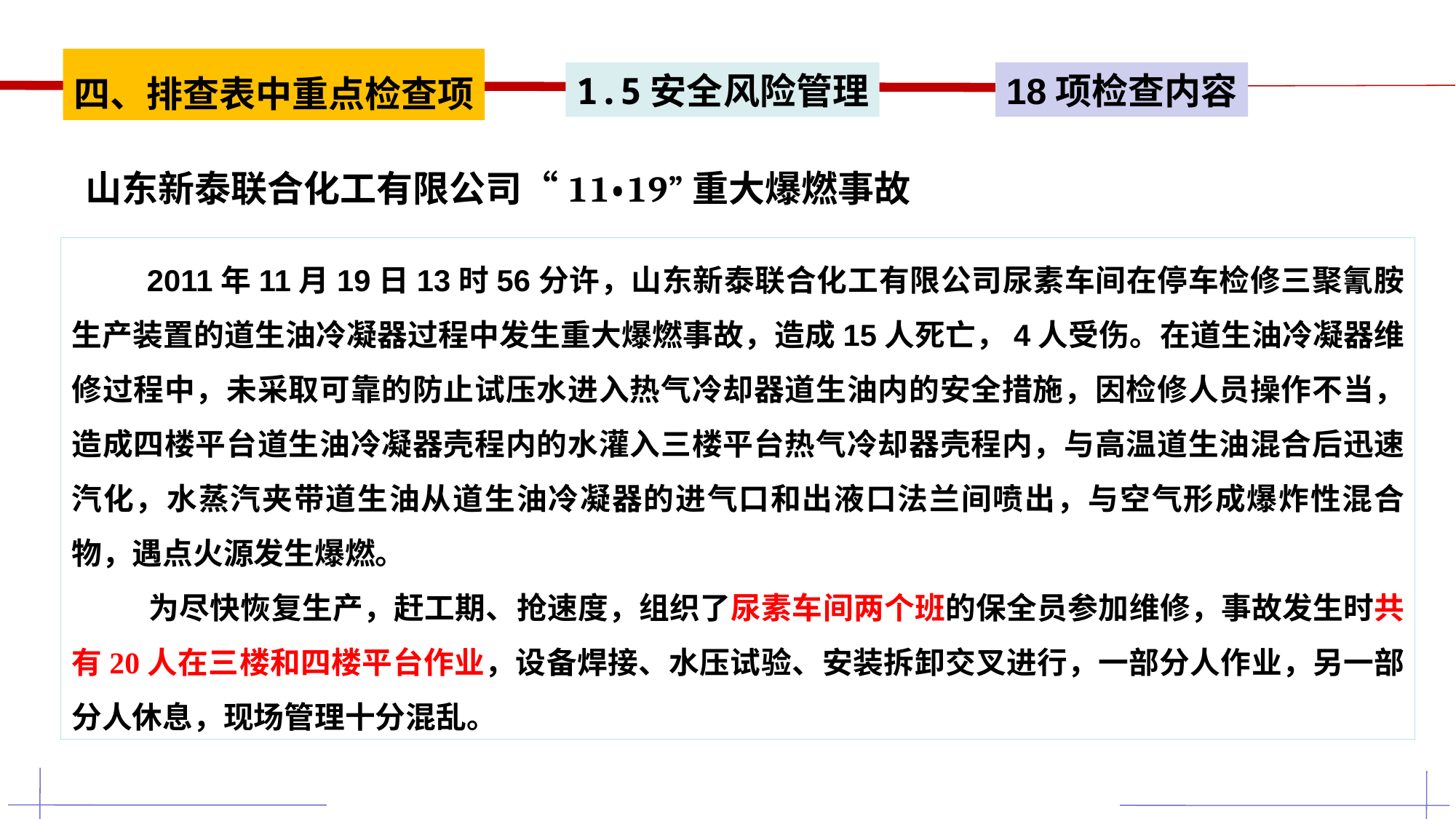

四、排查表中重点检查项
1.5安全风险管理
18项检查内容
山东新泰联合化工有限公司“11•19”重大爆燃事故
   2011年11月19日13时56分许，山东新泰联合化工有限公司尿素车间在停车检修三聚氰胺生产装置的道生油冷凝器过程中发生重大爆燃事故，造成15人死亡，4人受伤。在道生油冷凝器维修过程中，未采取可靠的防止试压水进入热气冷却器道生油内的安全措施，因检修人员操作不当，造成四楼平台道生油冷凝器壳程内的水灌入三楼平台热气冷却器壳程内，与高温道生油混合后迅速汽化，水蒸汽夹带道生油从道生油冷凝器的进气口和出液口法兰间喷出，与空气形成爆炸性混合物，遇点火源发生爆燃。
   为尽快恢复生产，赶工期、抢速度，组织了尿素车间两个班的保全员参加维修，事故发生时共有20人在三楼和四楼平台作业，设备焊接、水压试验、安装拆卸交叉进行，一部分人作业，另一部分人休息，现场管理十分混乱。
44